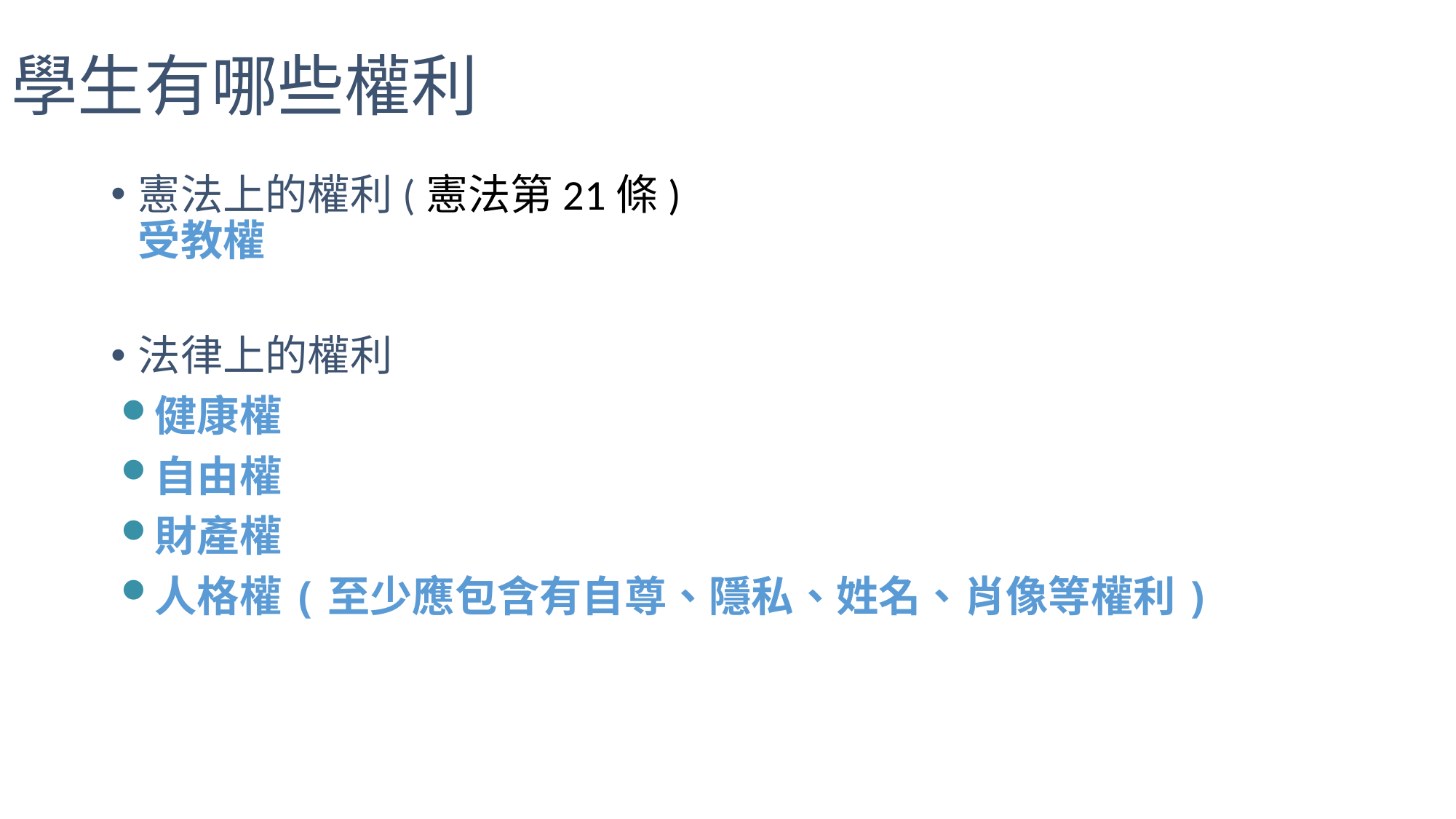

# 學生有哪些權利
憲法上的權利(憲法第21條)
受教權

法律上的權利
健康權
自由權
財產權
人格權(至少應包含有自尊、隱私、姓名、肖像等權利)